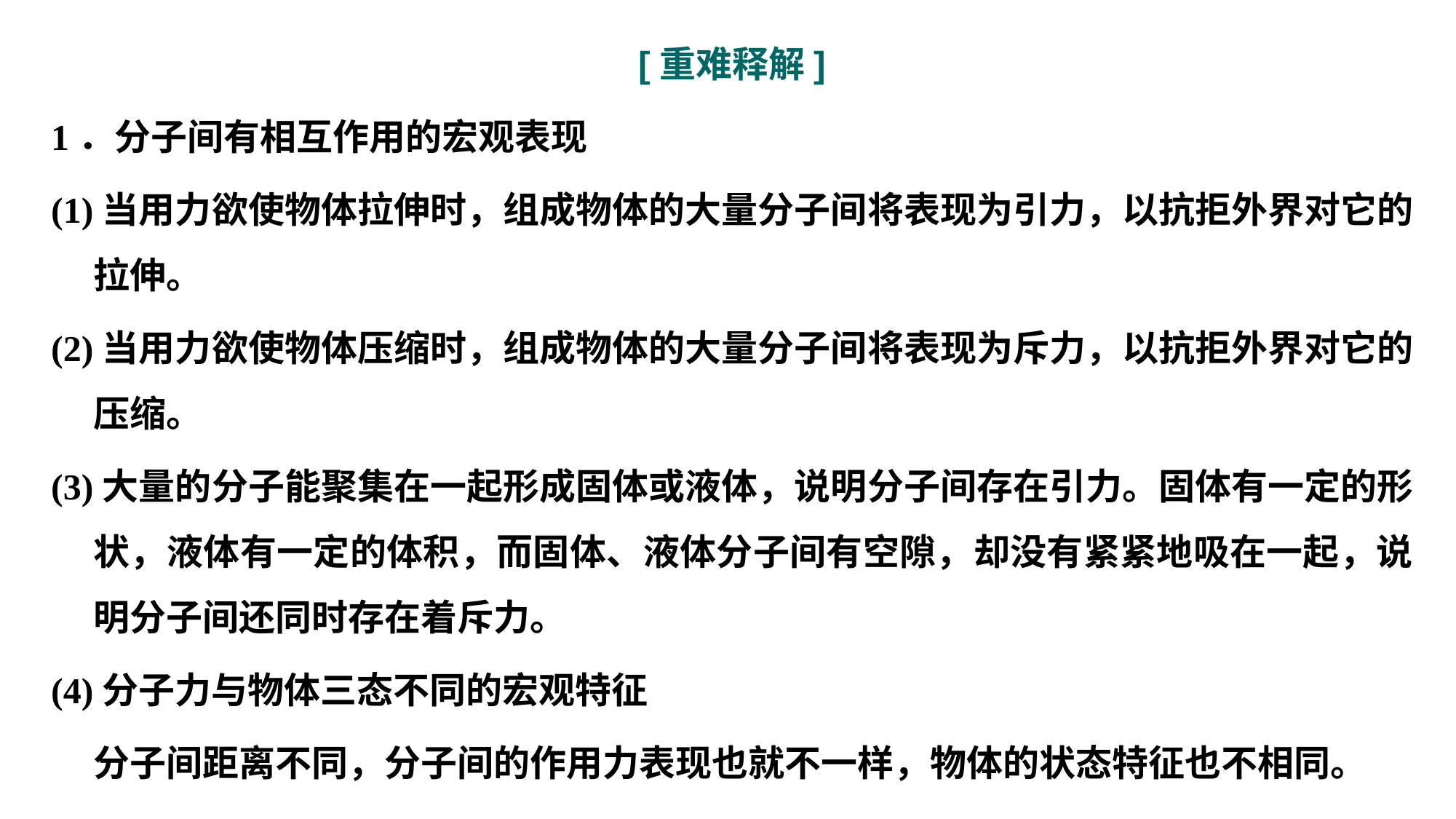

[重难释解]
1．分子间有相互作用的宏观表现
(1)当用力欲使物体拉伸时，组成物体的大量分子间将表现为引力，以抗拒外界对它的拉伸。
(2)当用力欲使物体压缩时，组成物体的大量分子间将表现为斥力，以抗拒外界对它的压缩。
(3)大量的分子能聚集在一起形成固体或液体，说明分子间存在引力。固体有一定的形状，液体有一定的体积，而固体、液体分子间有空隙，却没有紧紧地吸在一起，说明分子间还同时存在着斥力。
(4)分子力与物体三态不同的宏观特征
	分子间距离不同，分子间的作用力表现也就不一样，物体的状态特征也不相同。